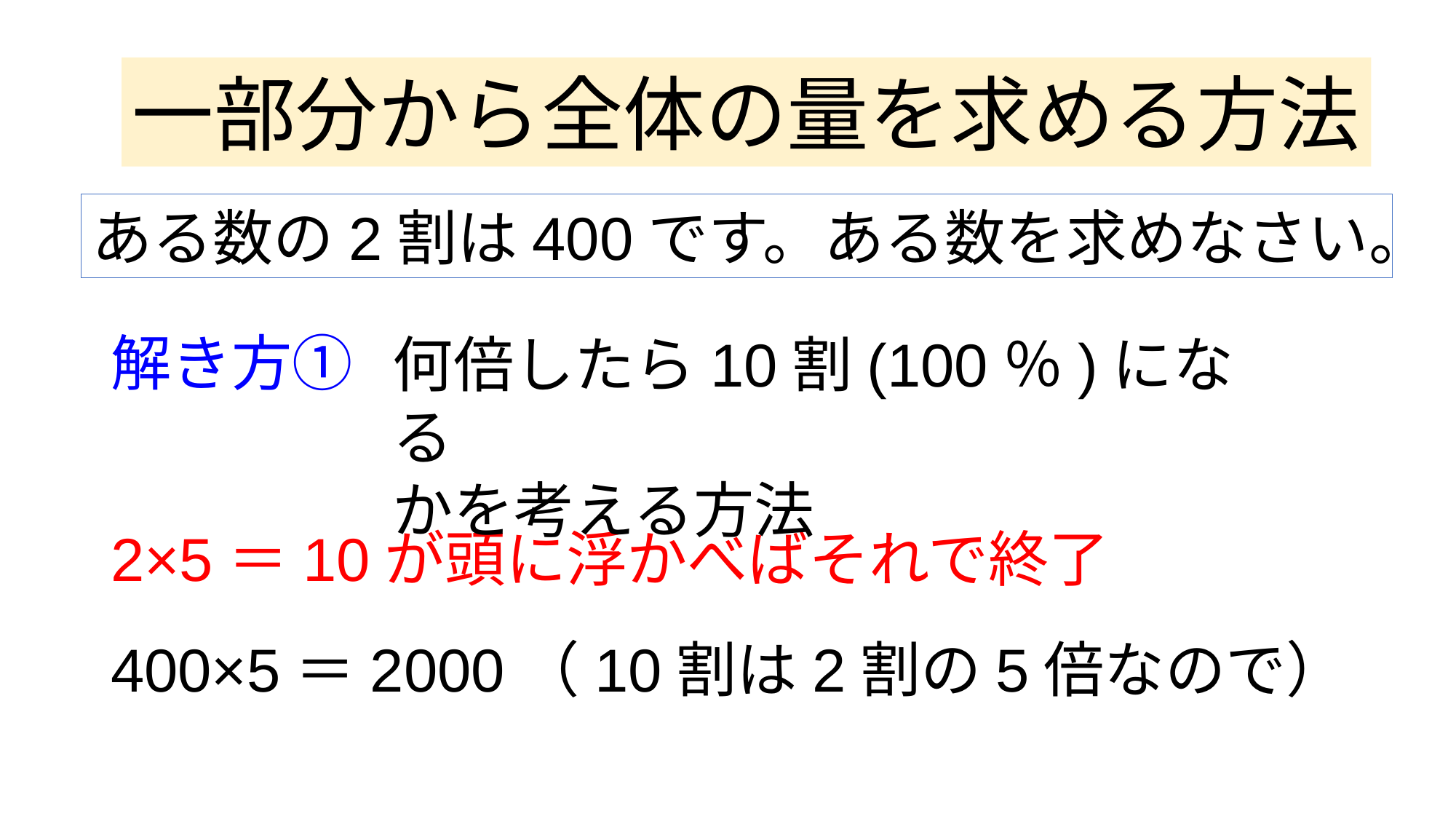

一部分から全体の量を求める方法
ある数の2割は400です。ある数を求めなさい。
解き方①
何倍したら10割(100％)になる
かを考える方法
2×5＝10が頭に浮かべばそれで終了
400×5＝2000（10割は2割の5倍なので）